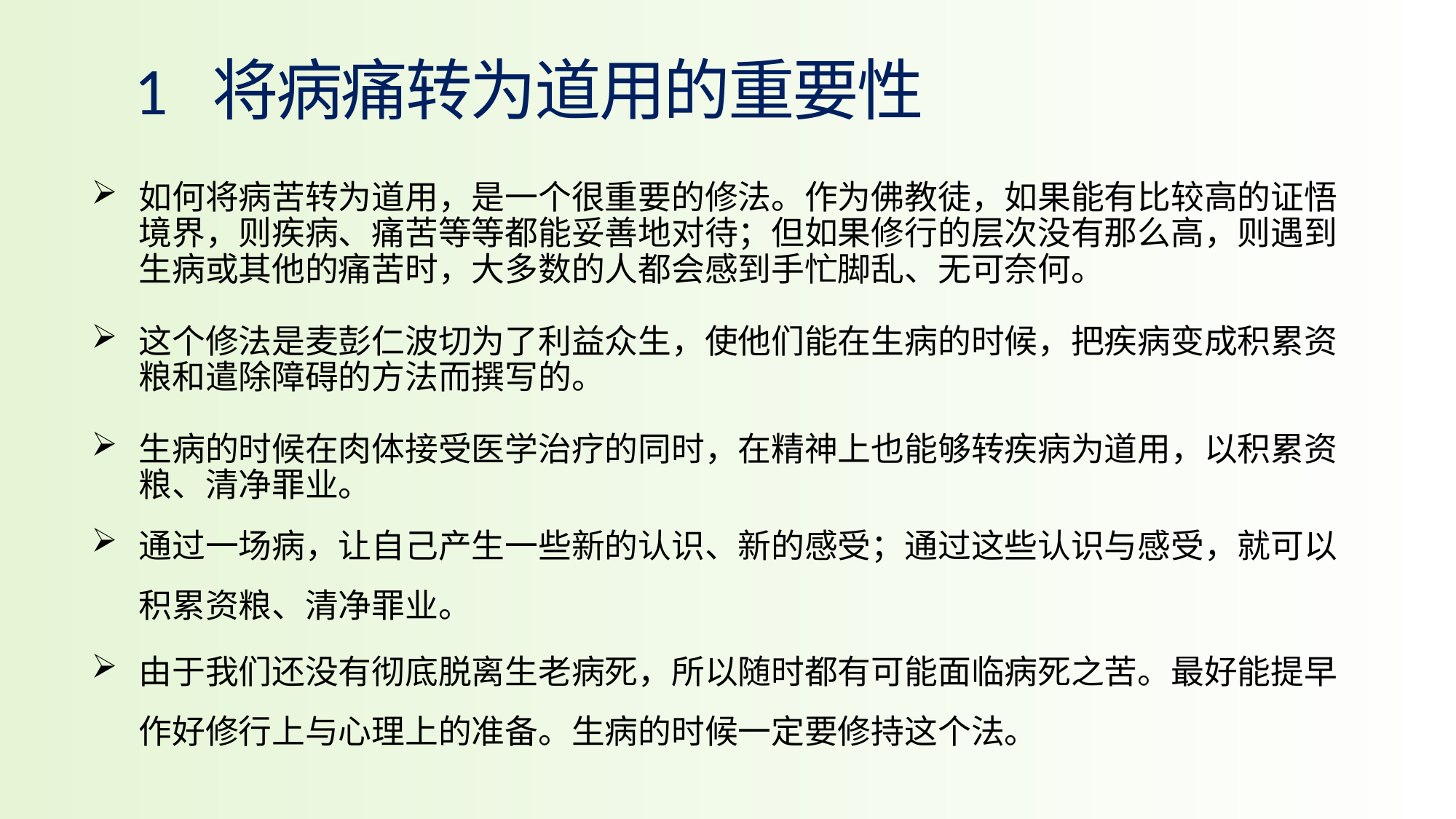

# 1  将病痛转为道用的重要性
如何将病苦转为道用，是一个很重要的修法。作为佛教徒，如果能有比较高的证悟境界，则疾病、痛苦等等都能妥善地对待；但如果修行的层次没有那么高，则遇到生病或其他的痛苦时，大多数的人都会感到手忙脚乱、无可奈何。

这个修法是麦彭仁波切为了利益众生，使他们能在生病的时候，把疾病变成积累资粮和遣除障碍的方法而撰写的。

生病的时候在肉体接受医学治疗的同时，在精神上也能够转疾病为道用，以积累资粮、清净罪业。
通过一场病，让自己产生一些新的认识、新的感受；通过这些认识与感受，就可以积累资粮、清净罪业。
由于我们还没有彻底脱离生老病死，所以随时都有可能面临病死之苦。最好能提早作好修行上与心理上的准备。生病的时候一定要修持这个法。